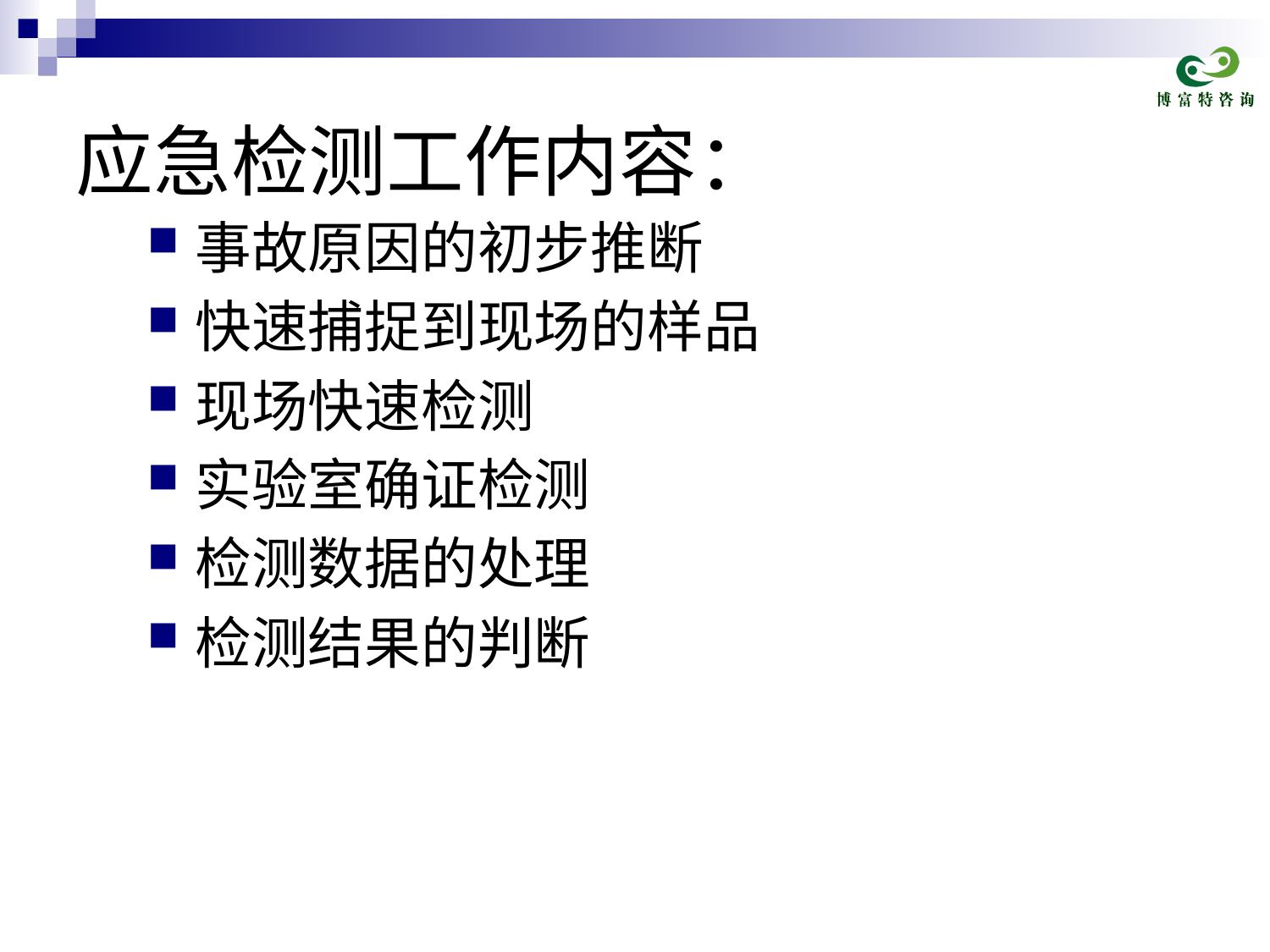

# 应急检测工作内容：
事故原因的初步推断
快速捕捉到现场的样品
现场快速检测
实验室确证检测
检测数据的处理
检测结果的判断